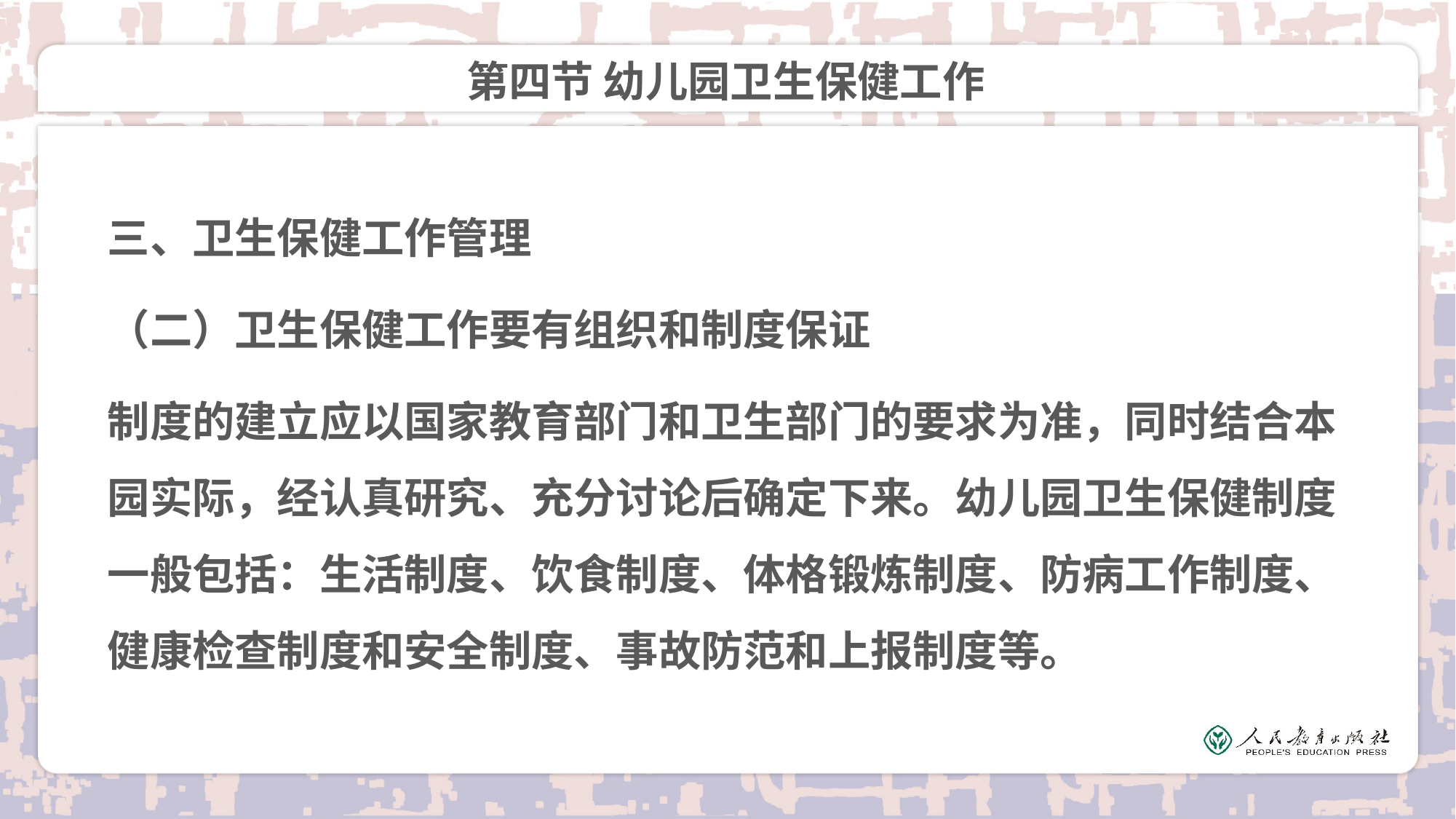

# 第四节 幼儿园卫生保健工作
三、卫生保健工作管理
（二）卫生保健工作要有组织和制度保证
制度的建立应以国家教育部门和卫生部门的要求为准，同时结合本园实际，经认真研究、充分讨论后确定下来。幼儿园卫生保健制度一般包括：生活制度、饮食制度、体格锻炼制度、防病工作制度、健康检查制度和安全制度、事故防范和上报制度等。